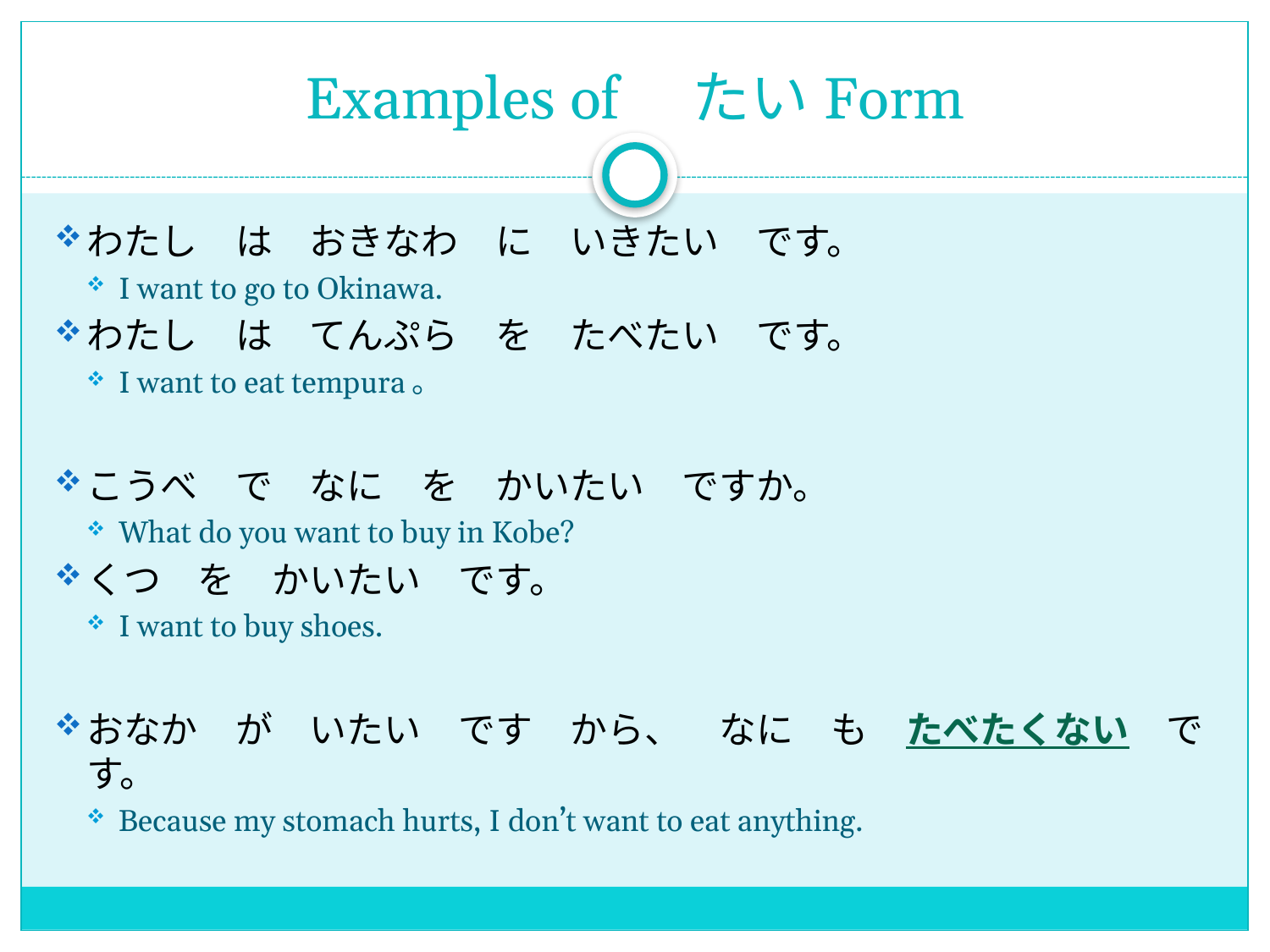

# Examples of　たいForm
わたし　は　おきなわ　に　いきたい　です。
I want to go to Okinawa.
わたし　は　てんぷら　を　たべたい　です。
I want to eat tempura。

こうべ　で　なに　を　かいたい　ですか。
What do you want to buy in Kobe?
くつ　を　かいたい　です。
I want to buy shoes.

おなか　が　いたい　です　から、　なに　も　たべたくない　です。
Because my stomach hurts, I don’t want to eat anything.